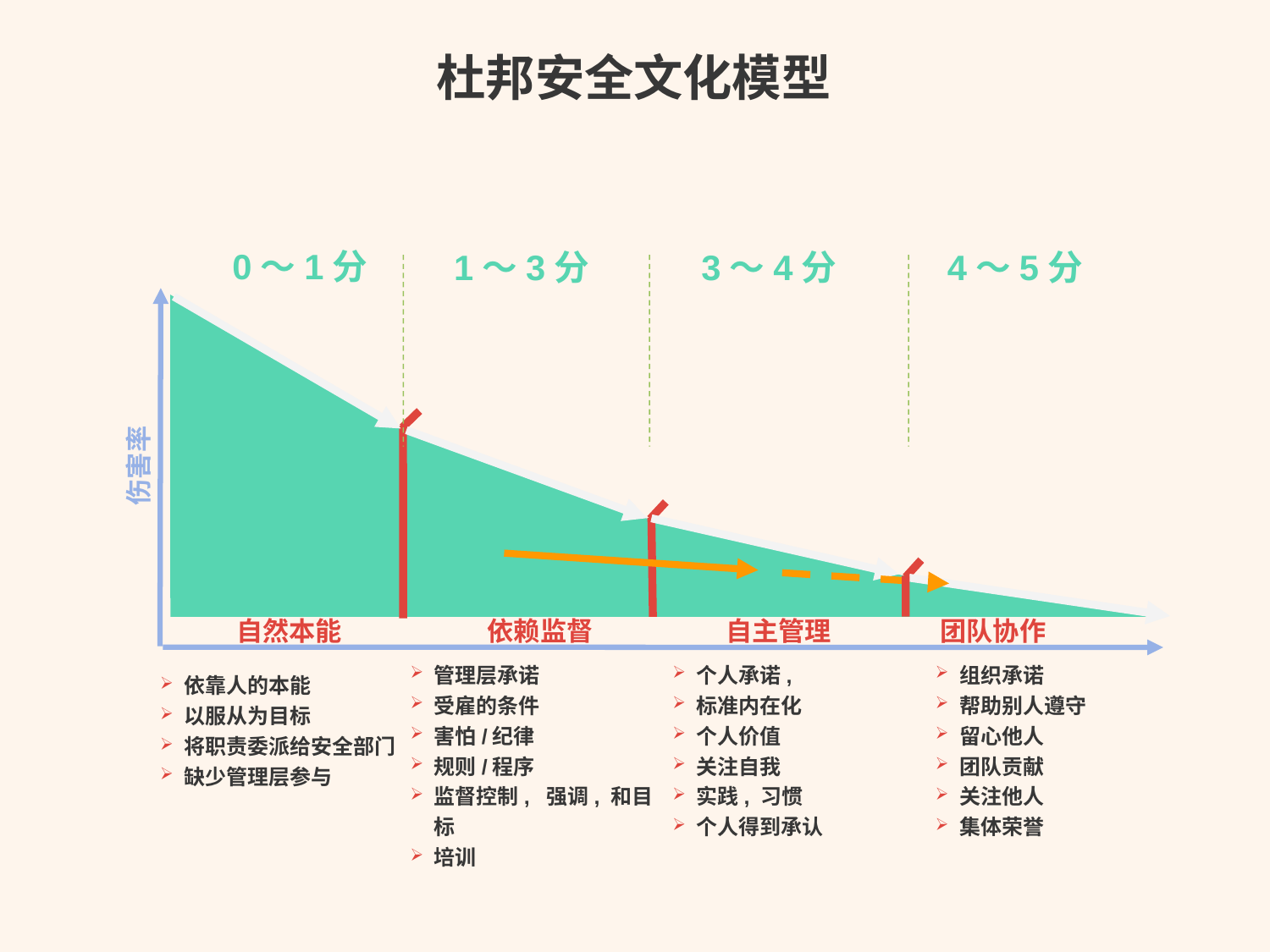

# 杜邦安全文化模型
0～1分
1～3分
3～4分
4～5分

伤害率

自然本能
依赖监督
自主管理
团队协作

管理层承诺
受雇的条件
害怕/纪律
规则/程序
监督控制,  强调, 和目标
培训
个人承诺,
标准内在化
个人价值
关注自我
实践, 习惯
个人得到承认
组织承诺
帮助别人遵守
留心他人
团队贡献
关注他人
集体荣誉
依靠人的本能
以服从为目标
将职责委派给安全部门
缺少管理层参与